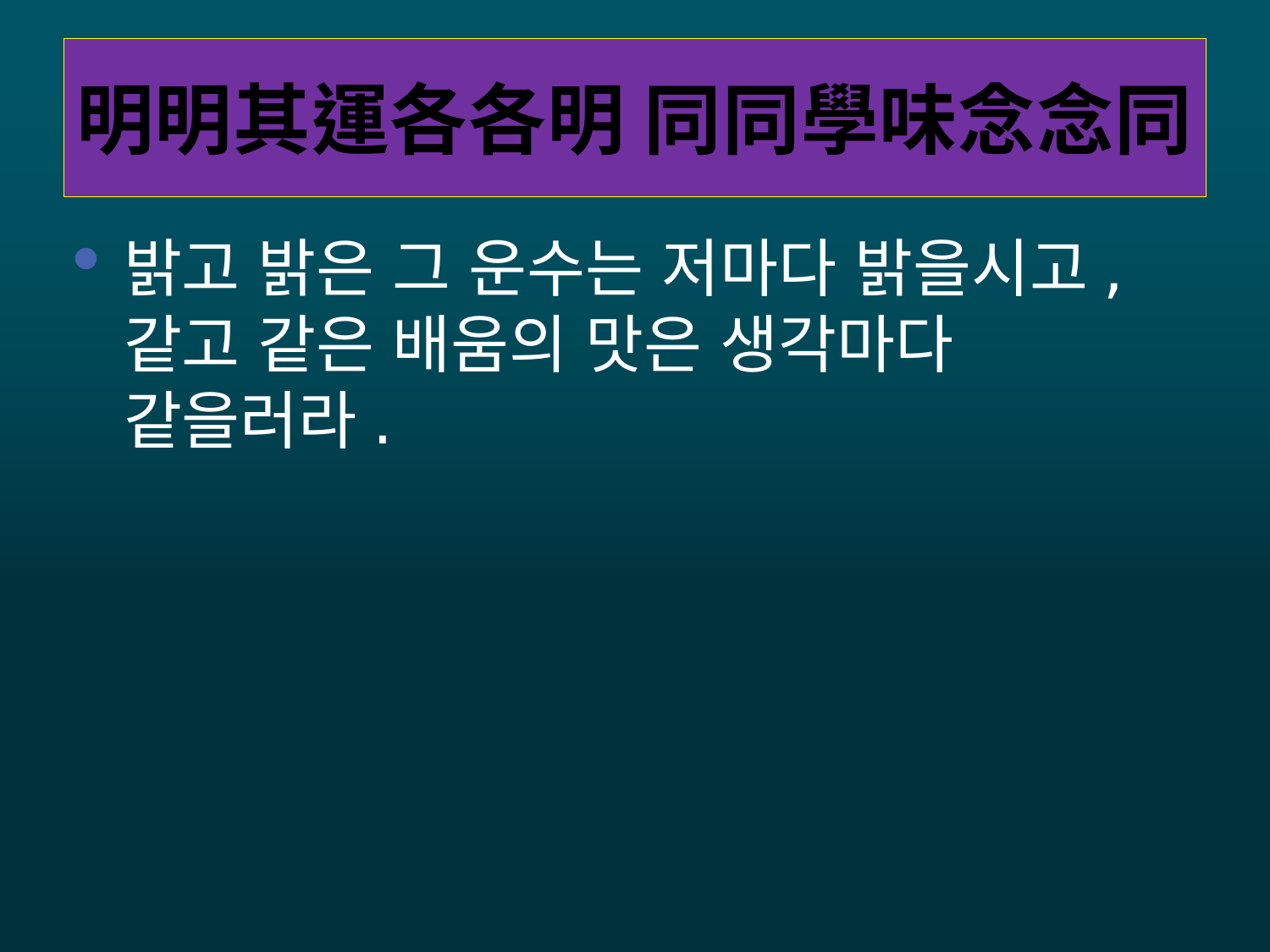

# 明明其運各各明 同同學味念念同
밝고 밝은 그 운수는 저마다 밝을시고, 같고 같은 배움의 맛은 생각마다 같을러라.